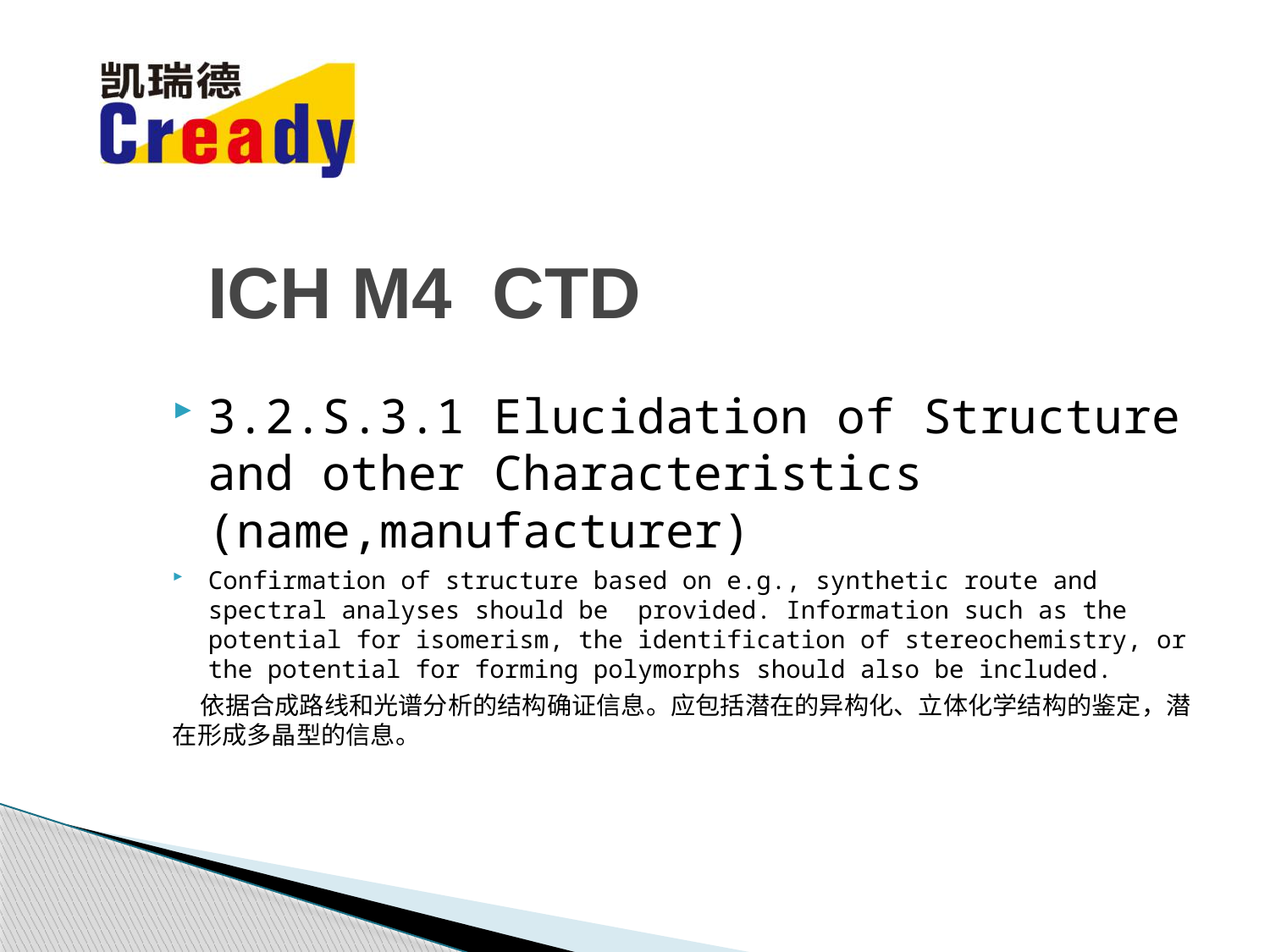

# ICH M4  CTD

3.2.S.3.1 Elucidation of Structure and other Characteristics (name,manufacturer)
Confirmation of structure based on e.g., synthetic route and spectral analyses should be  provided. Information such as the potential for isomerism, the identification of stereochemistry, or the potential for forming polymorphs should also be included.
    依据合成路线和光谱分析的结构确证信息。应包括潜在的异构化、立体化学结构的鉴定，潜在形成多晶型的信息。